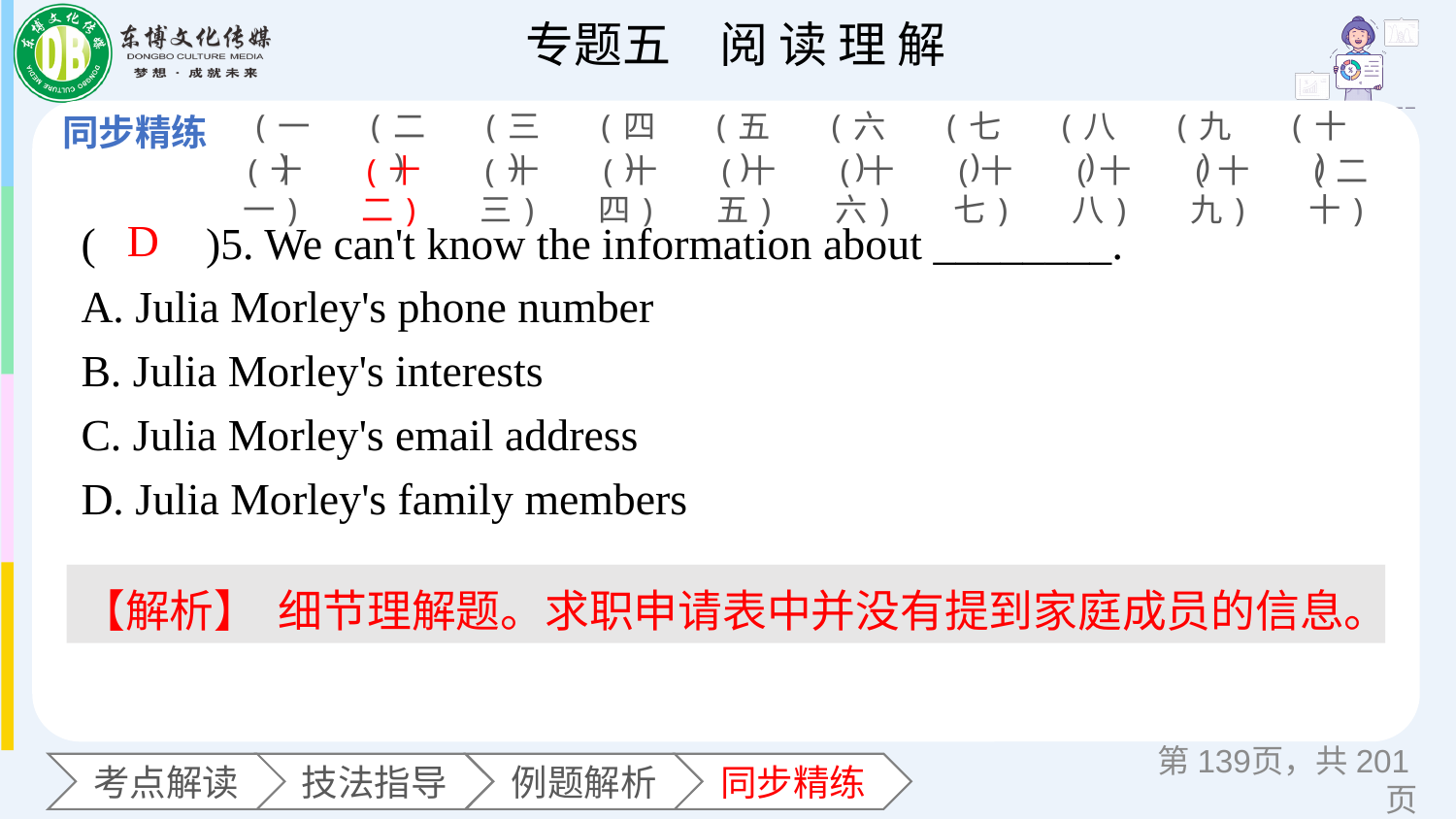

(一)
(二)
(三)
(四)
(五)
(六)
(七)
(八)
(九)
(十)
(十一)
(十二)
(十三)
(十四)
(十五)
(十六)
(十七)
(十八)
(十九)
(二十)
(　　)5. We can't know the information about ________.
A. Julia Morley's phone number
B. Julia Morley's interests
C. Julia Morley's email address
D. Julia Morley's family members
D
【解析】  细节理解题。求职申请表中并没有提到家庭成员的信息。
第139页，共201页